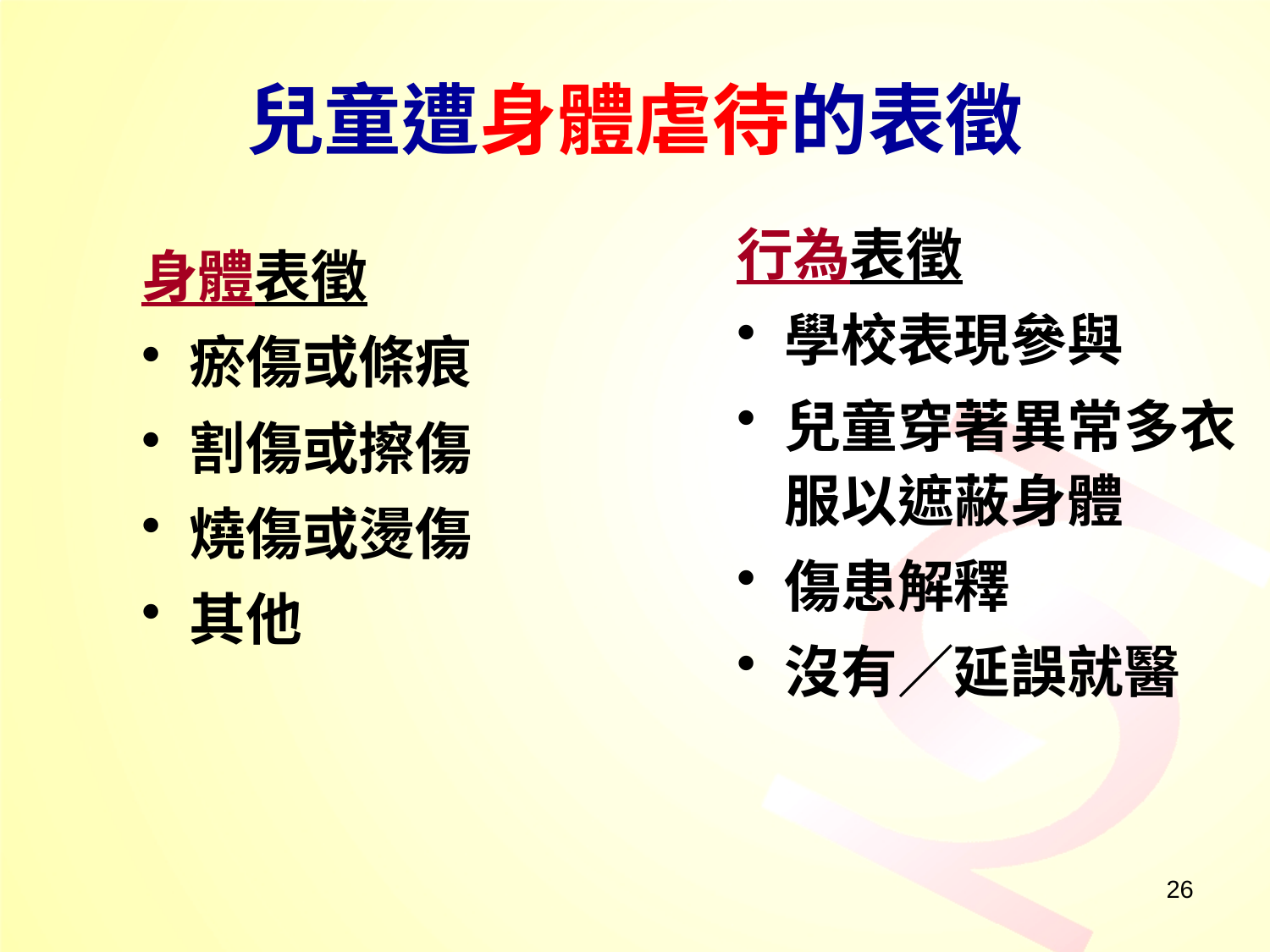

# 兒童遭身體虐待的表徵
行為表徵
學校表現參與
兒童穿著異常多衣服以遮蔽身體
傷患解釋
沒有／延誤就醫

身體表徵
瘀傷或條痕
割傷或擦傷
燒傷或燙傷
其他

26